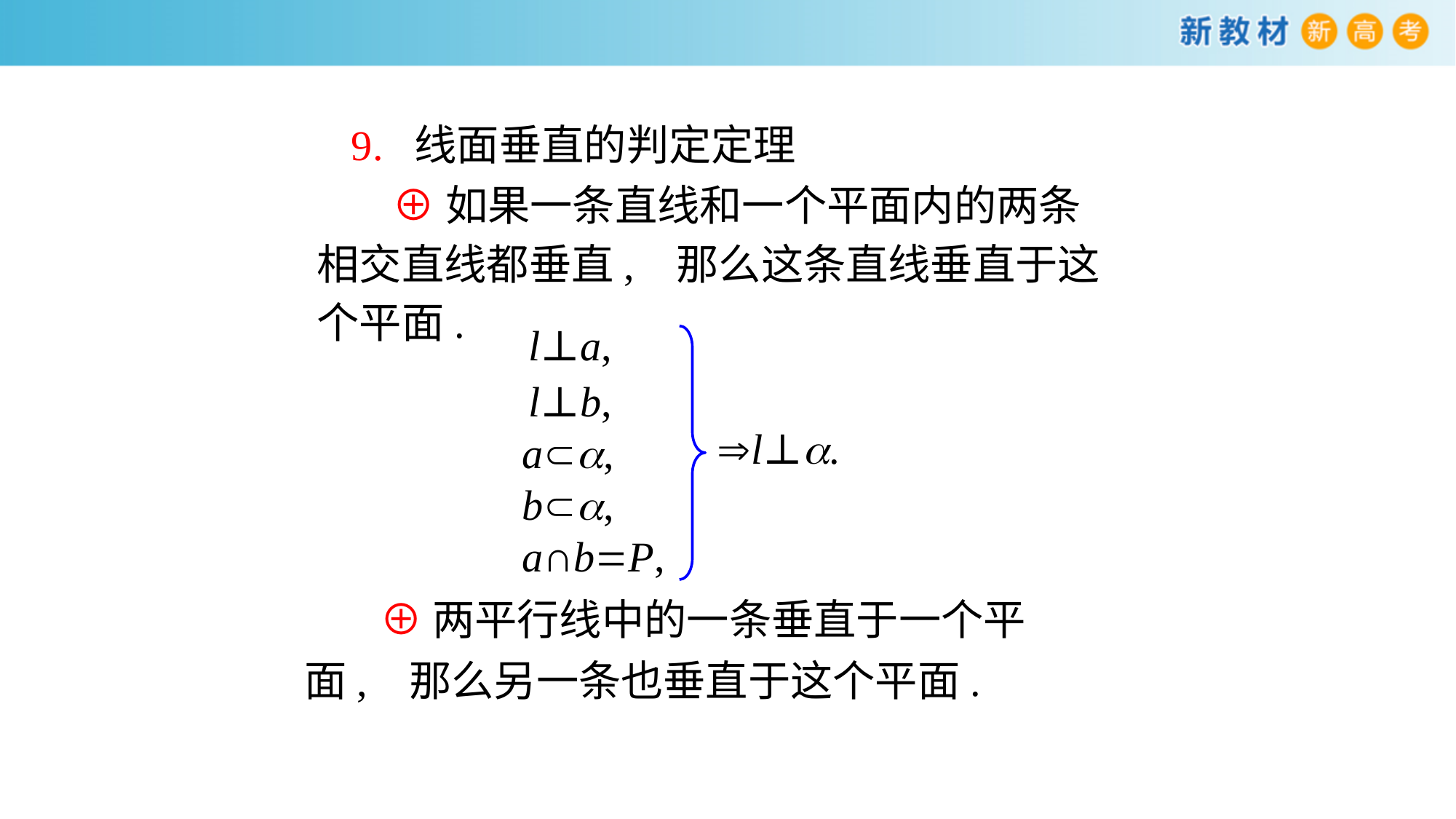

9.  线面垂直的判定定理
        ⊕如果一条直线和一个平面内的两条相交直线都垂直,   那么这条直线垂直于这个平面.
l⊥a,

l⊥b,
⇒l⊥α.
a⊂α,
b⊂α,
a∩b=P,
        ⊕两平行线中的一条垂直于一个平面,   那么另一条也垂直于这个平面.